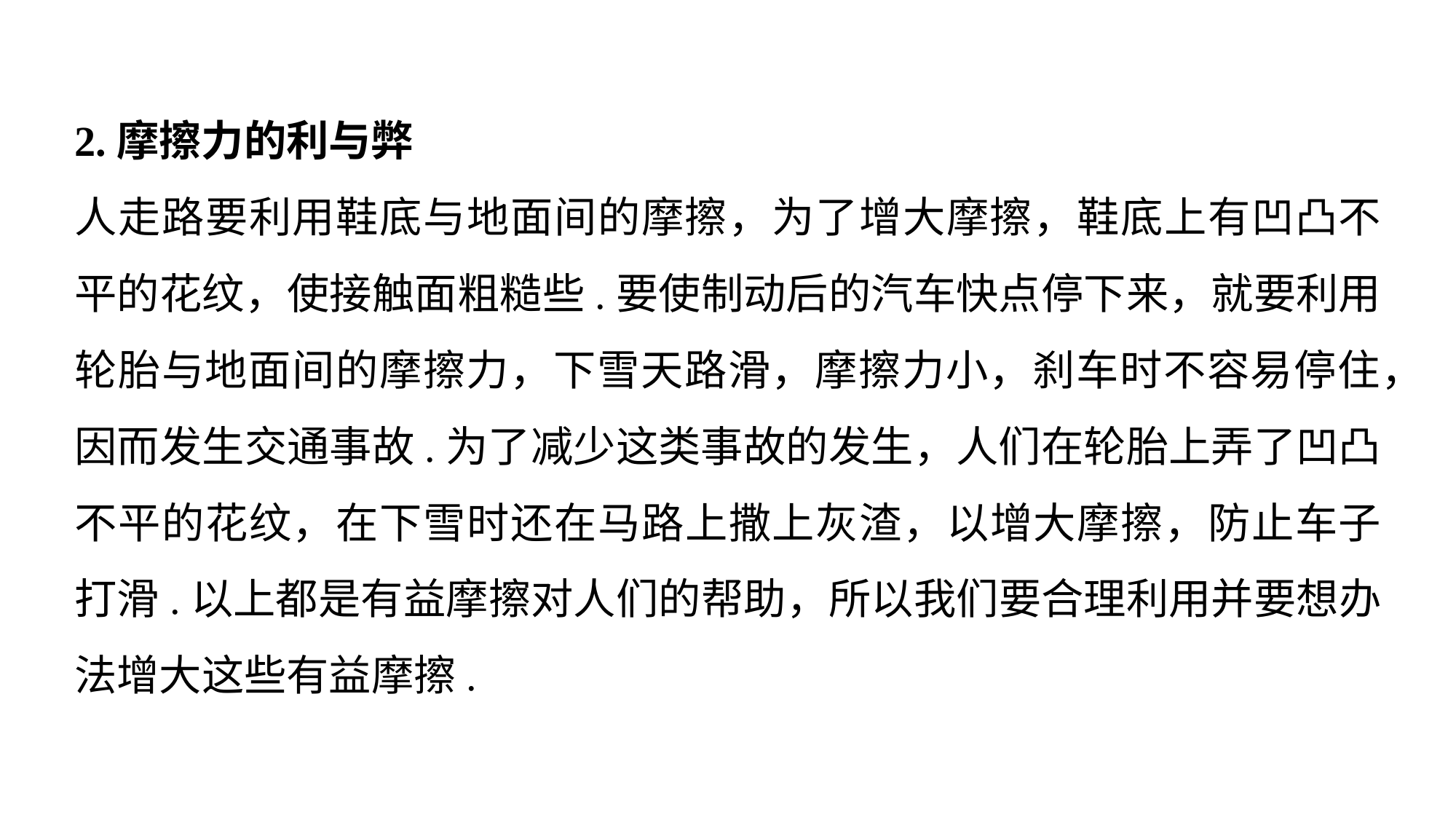

2.摩擦力的利与弊
人走路要利用鞋底与地面间的摩擦，为了增大摩擦，鞋底上有凹凸不平的花纹，使接触面粗糙些.要使制动后的汽车快点停下来，就要利用轮胎与地面间的摩擦力，下雪天路滑，摩擦力小，刹车时不容易停住，因而发生交通事故.为了减少这类事故的发生，人们在轮胎上弄了凹凸不平的花纹，在下雪时还在马路上撒上灰渣，以增大摩擦，防止车子打滑.以上都是有益摩擦对人们的帮助，所以我们要合理利用并要想办法增大这些有益摩擦.